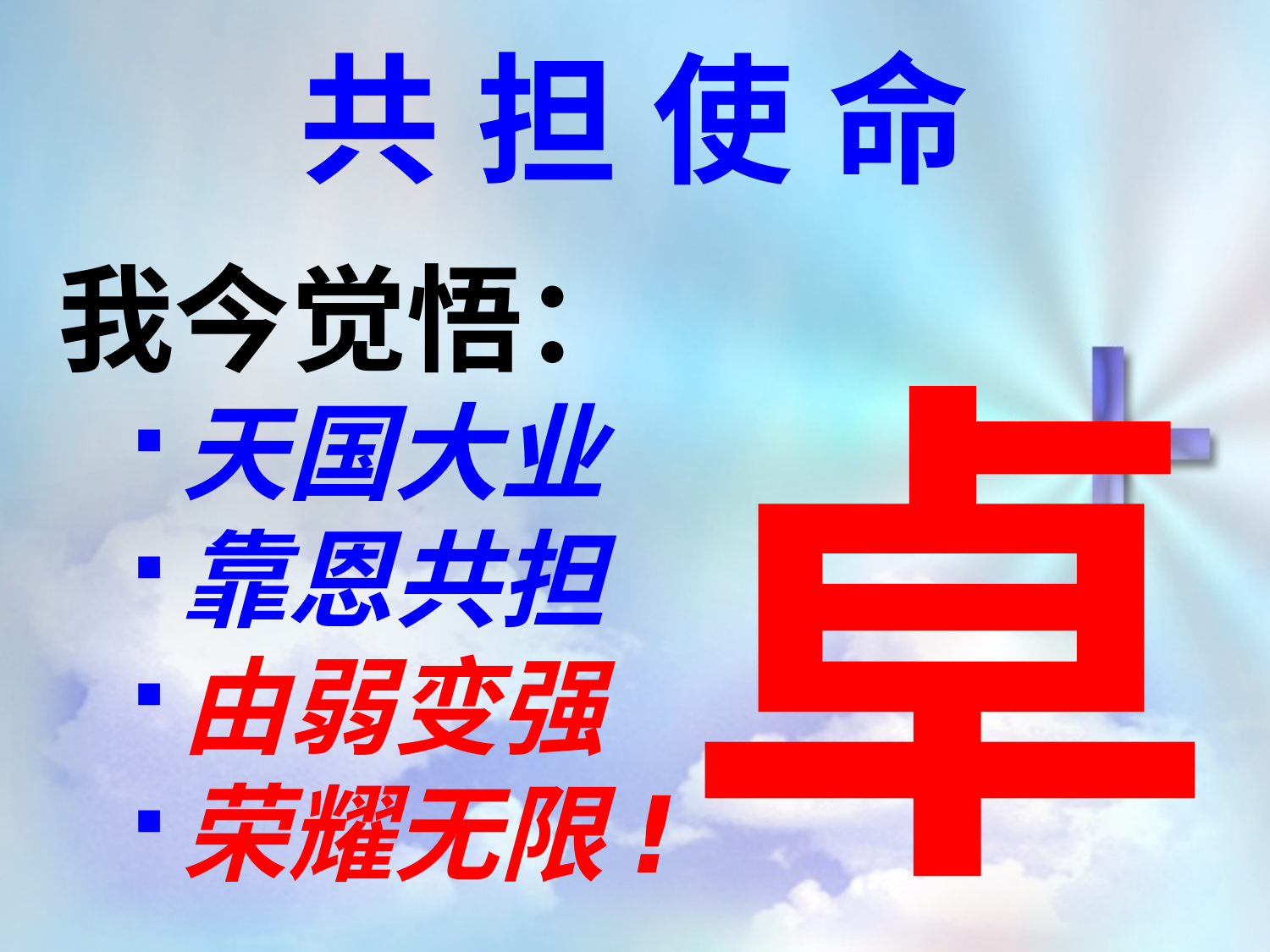

共担使命
我今觉悟：
天国大业
靠恩共担
由弱变强
荣耀无限!

卓